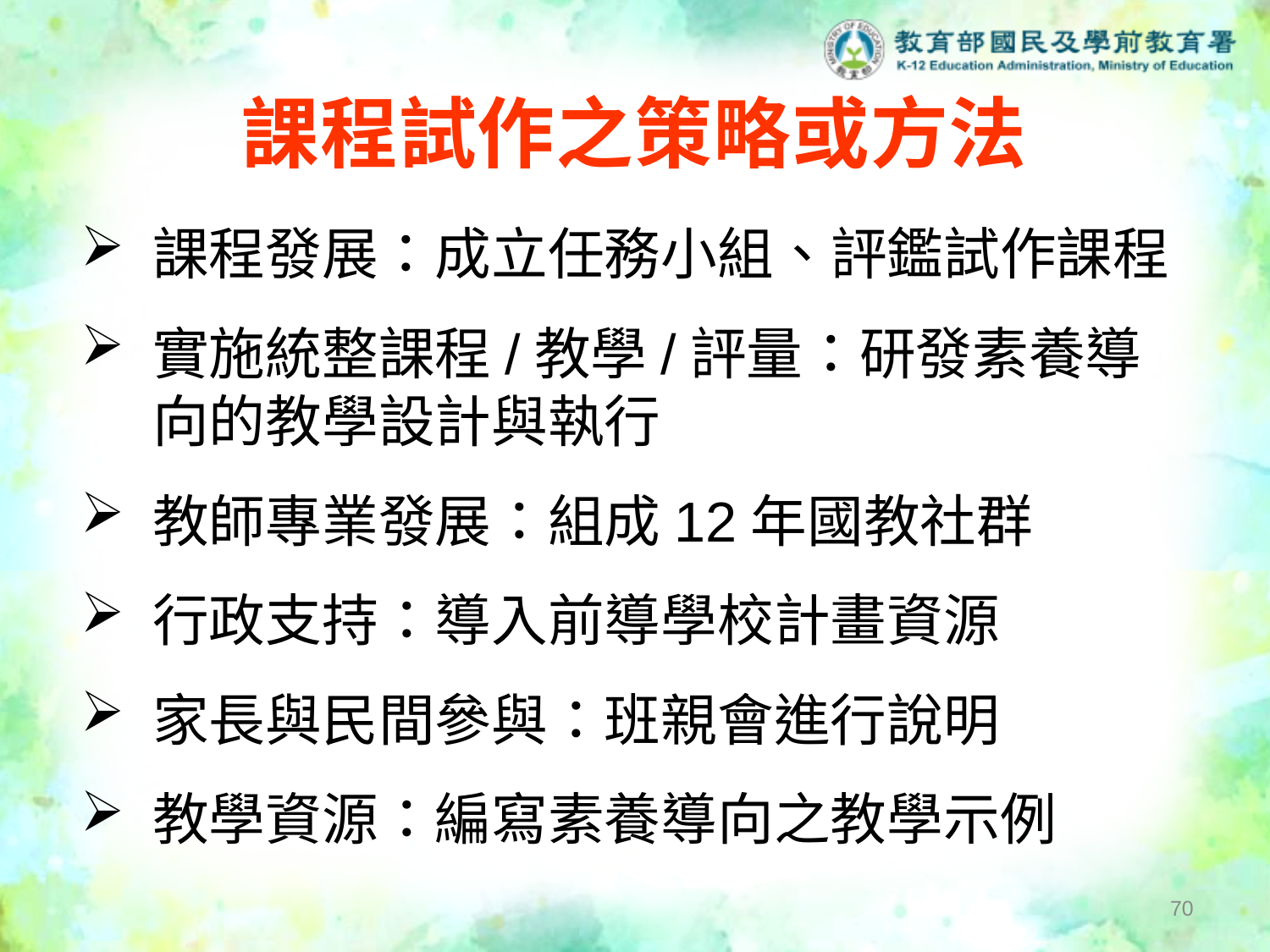

# 課程試作之策略或方法
課程發展：成立任務小組、評鑑試作課程
實施統整課程/教學/評量：研發素養導向的教學設計與執行
教師專業發展：組成12年國教社群
行政支持：導入前導學校計畫資源
家長與民間參與：班親會進行說明
教學資源：編寫素養導向之教學示例

70